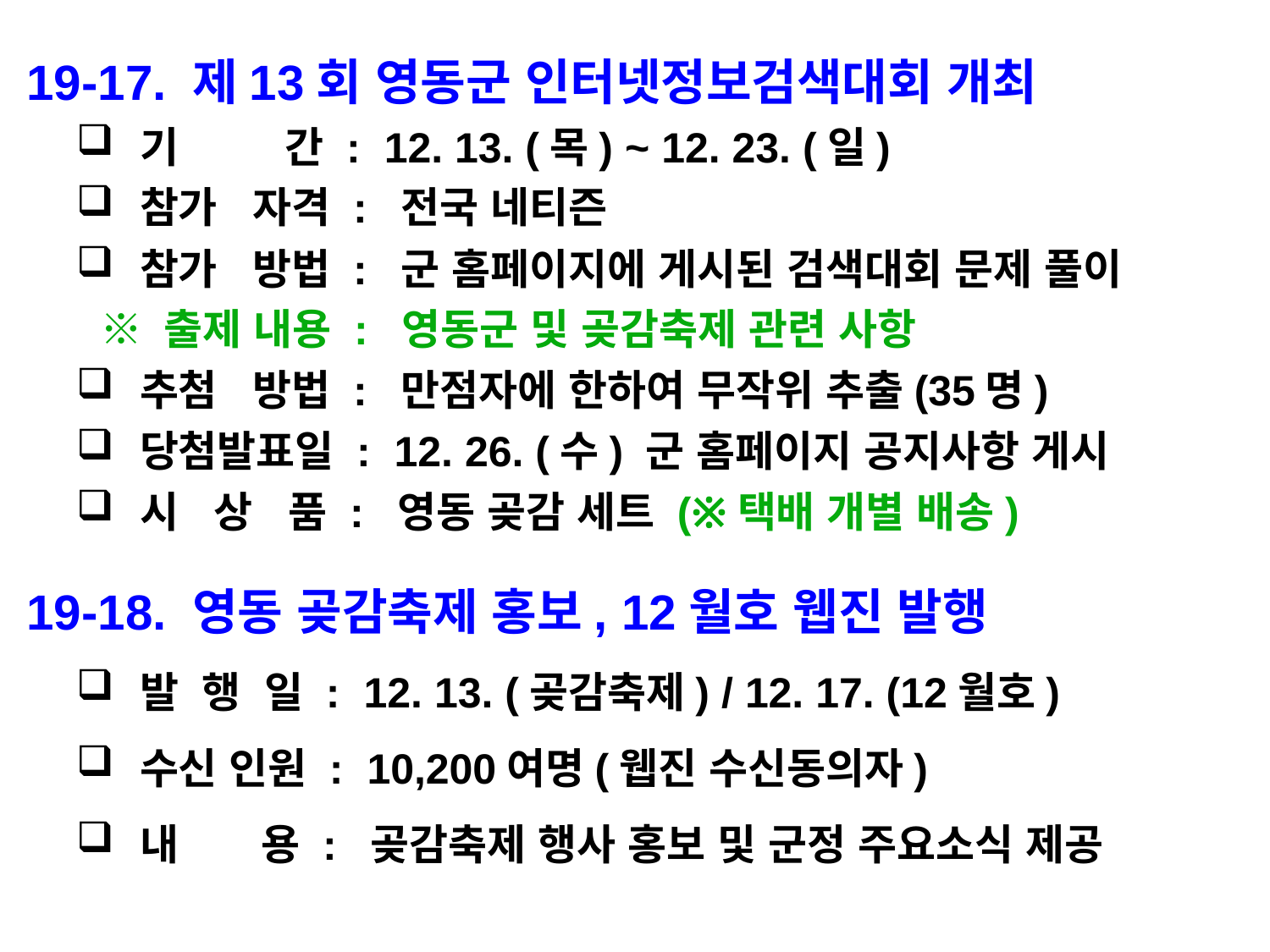

19-17. 제13회 영동군 인터넷정보검색대회 개최
기         간 :  12. 13. (목) ~ 12. 23. (일)
참가   자격 :  전국 네티즌
참가   방법 :  군 홈페이지에 게시된 검색대회 문제 풀이
  ※ 출제 내용 :  영동군 및 곶감축제 관련 사항
추첨   방법 :  만점자에 한하여 무작위 추출(35명)
당첨발표일 :  12. 26. (수) 군 홈페이지 공지사항 게시
시   상   품 :  영동 곶감 세트 (※택배 개별 배송)

 19-18. 영동 곶감축제 홍보, 12월호 웹진 발행
발  행  일 :  12. 13. (곶감축제) / 12. 17. (12월호)
수신 인원 :  10,200여명(웹진 수신동의자)
내       용 :  곶감축제 행사 홍보 및 군정 주요소식 제공